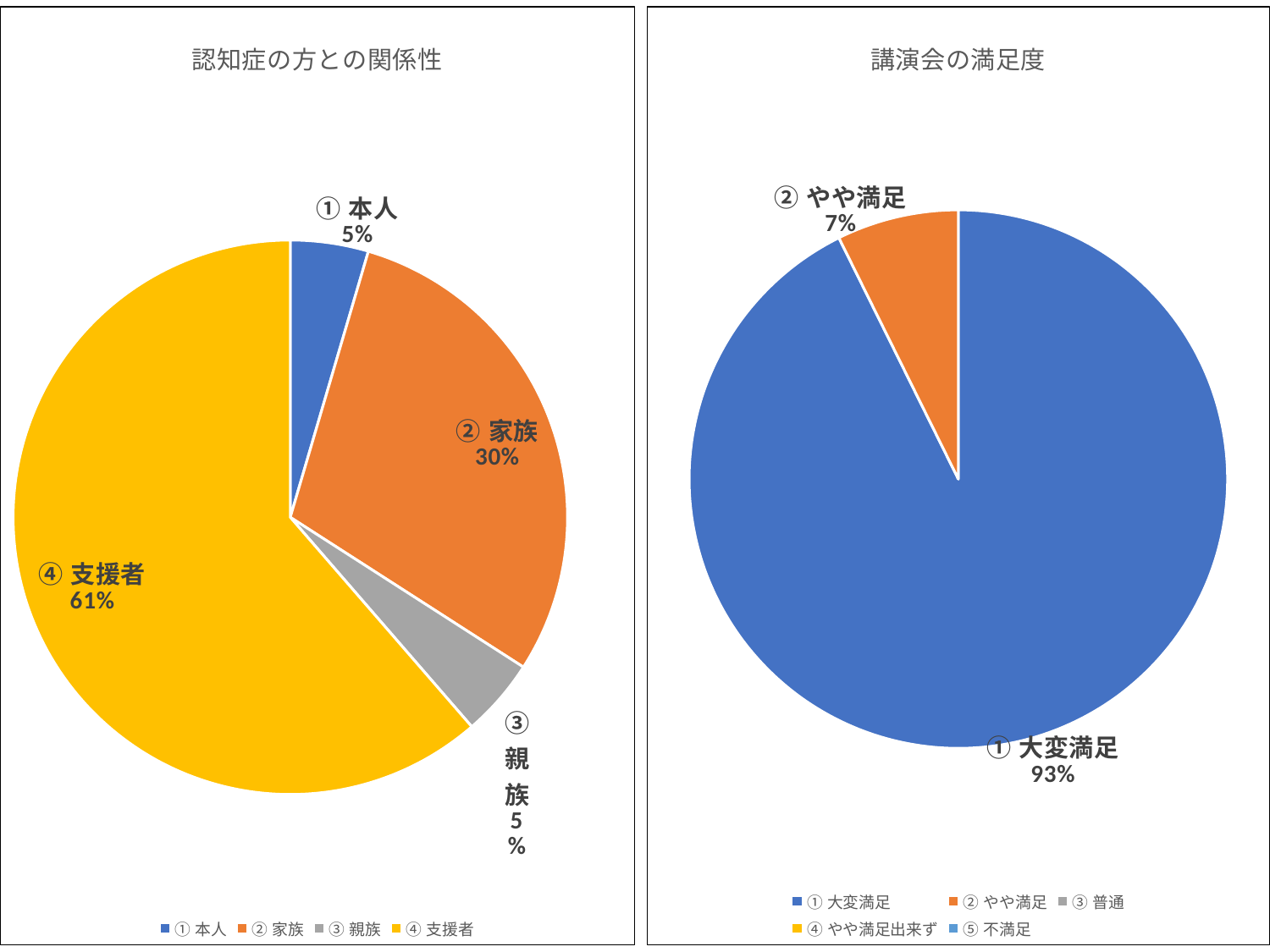

### Chart: 認知症の方との関係性

| Category |  |
|---|---|
| ①本人 | 2.0 |
| ②家族 | 13.0 |
| ③親族 | 2.0 |
| ④支援者 | 27.0 |

### Chart: 講演会の満足度

| Category |  |
|---|---|
| ①大変満足 | 38.0 |
| ②やや満足 | 3.0 |
| ③普通 | None |
| ④やや満足出来ず | None |
| ⑤不満足 | None |